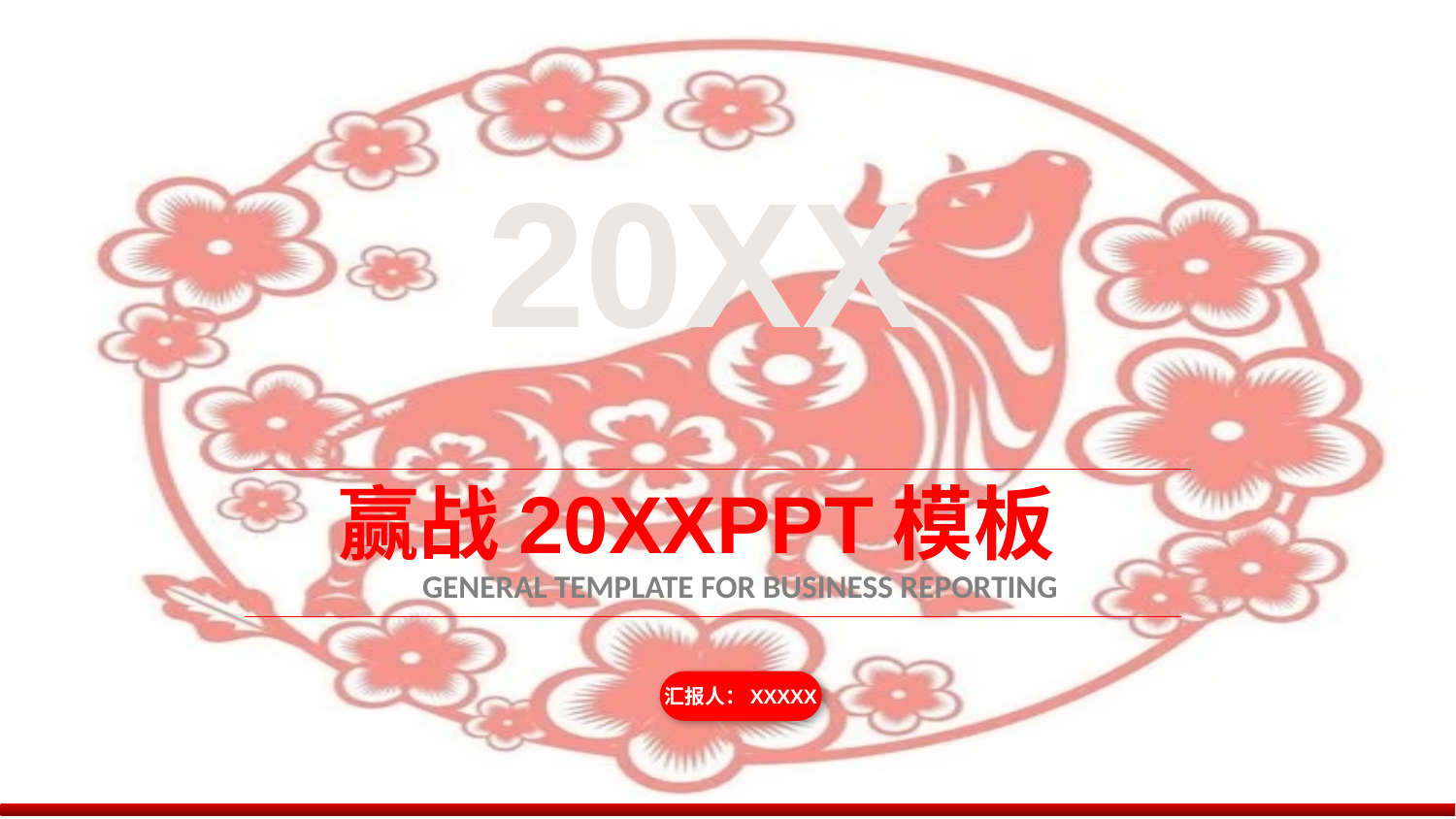

20XX
赢战20XXPPT模板
GENERAL TEMPLATE FOR BUSINESS REPORTING

汇报人：XXXXX